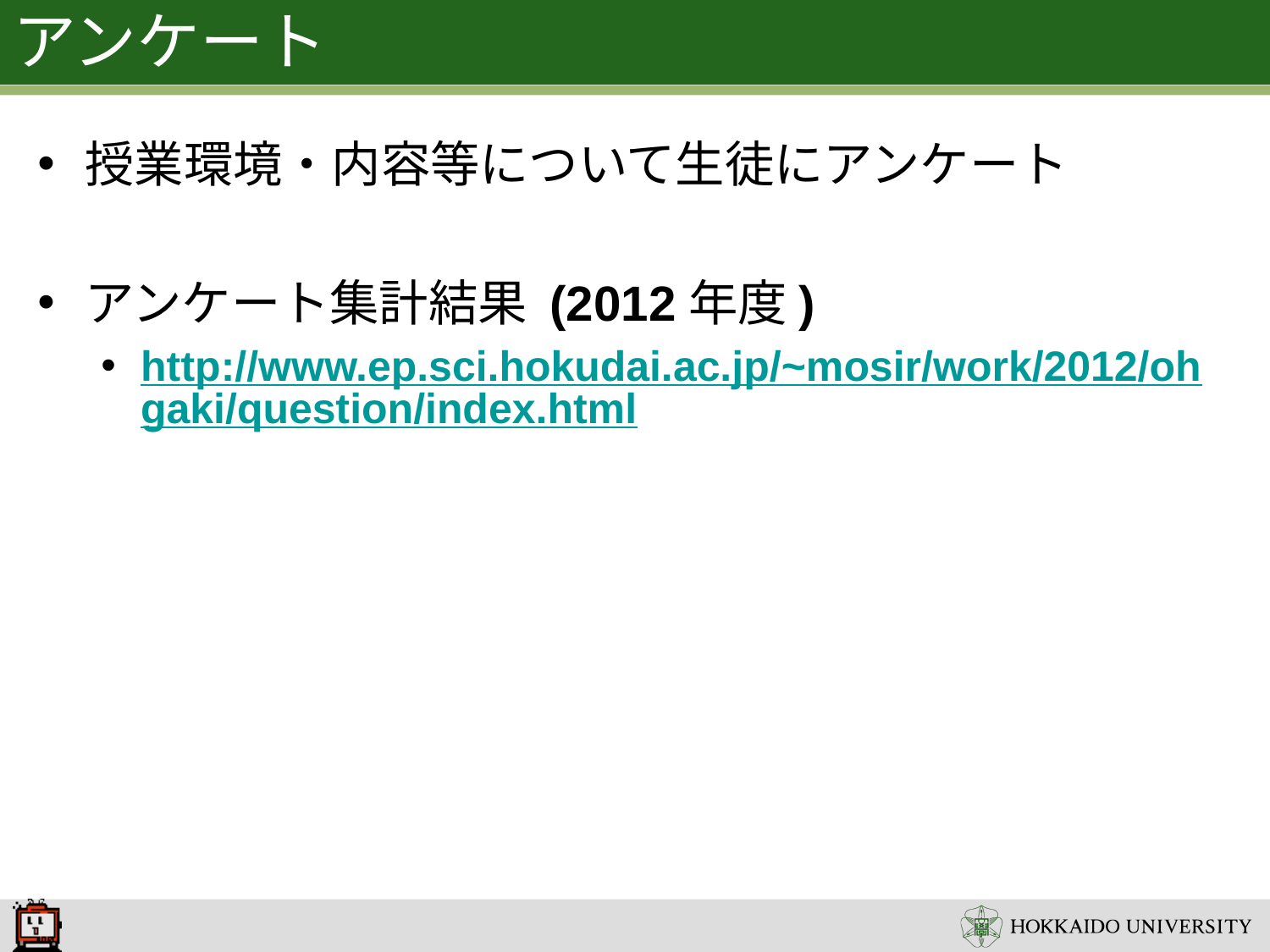

# アンケート
授業環境・内容等について生徒にアンケート

アンケート集計結果 (2012年度)
http://www.ep.sci.hokudai.ac.jp/~mosir/work/2012/ohgaki/question/index.html